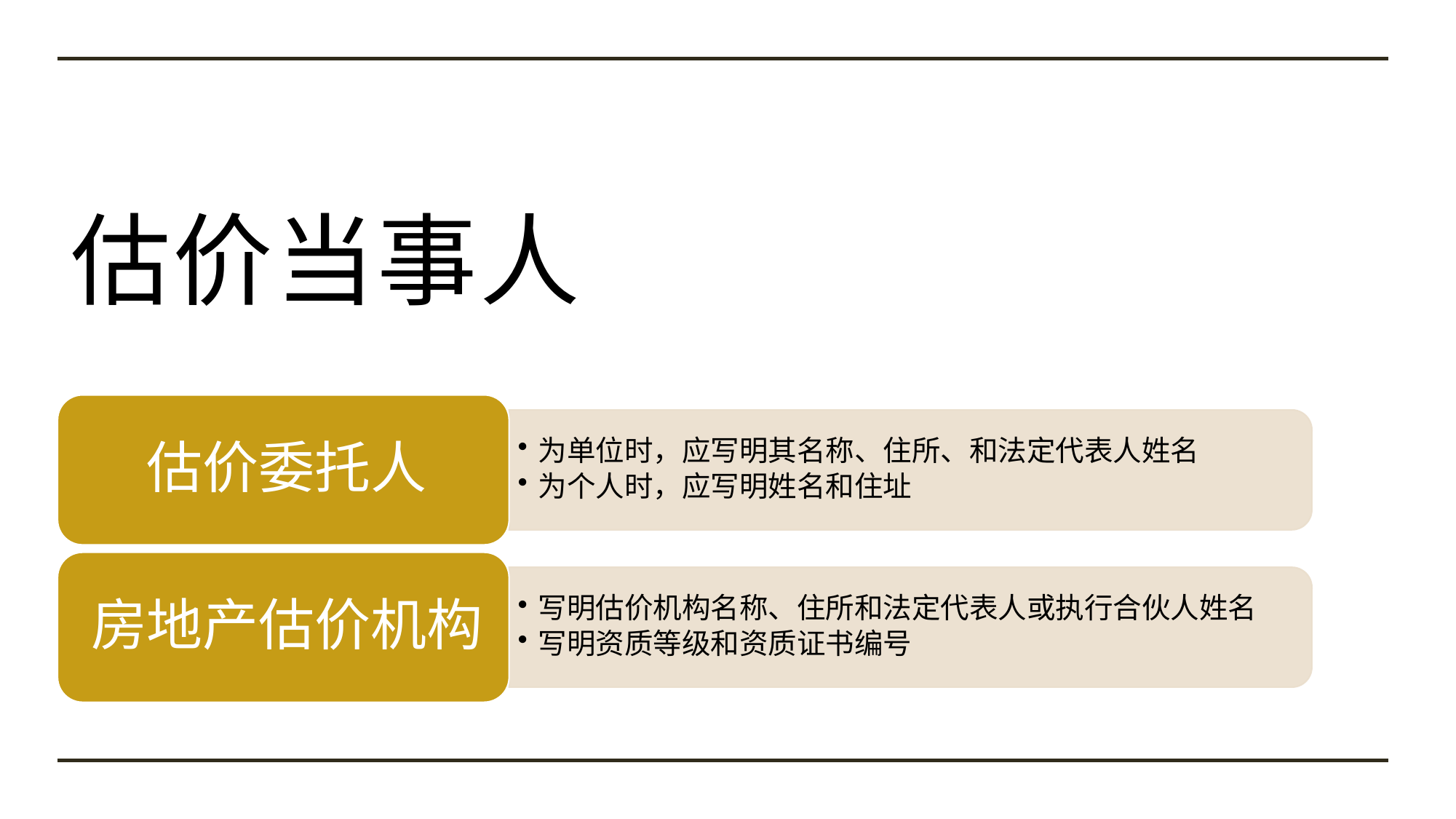

# 估价当事人
为单位时，应写明其名称、住所、和法定代表人姓名
为个人时，应写明姓名和住址
估价委托人
写明估价机构名称、住所和法定代表人或执行合伙人姓名
写明资质等级和资质证书编号
房地产估价机构